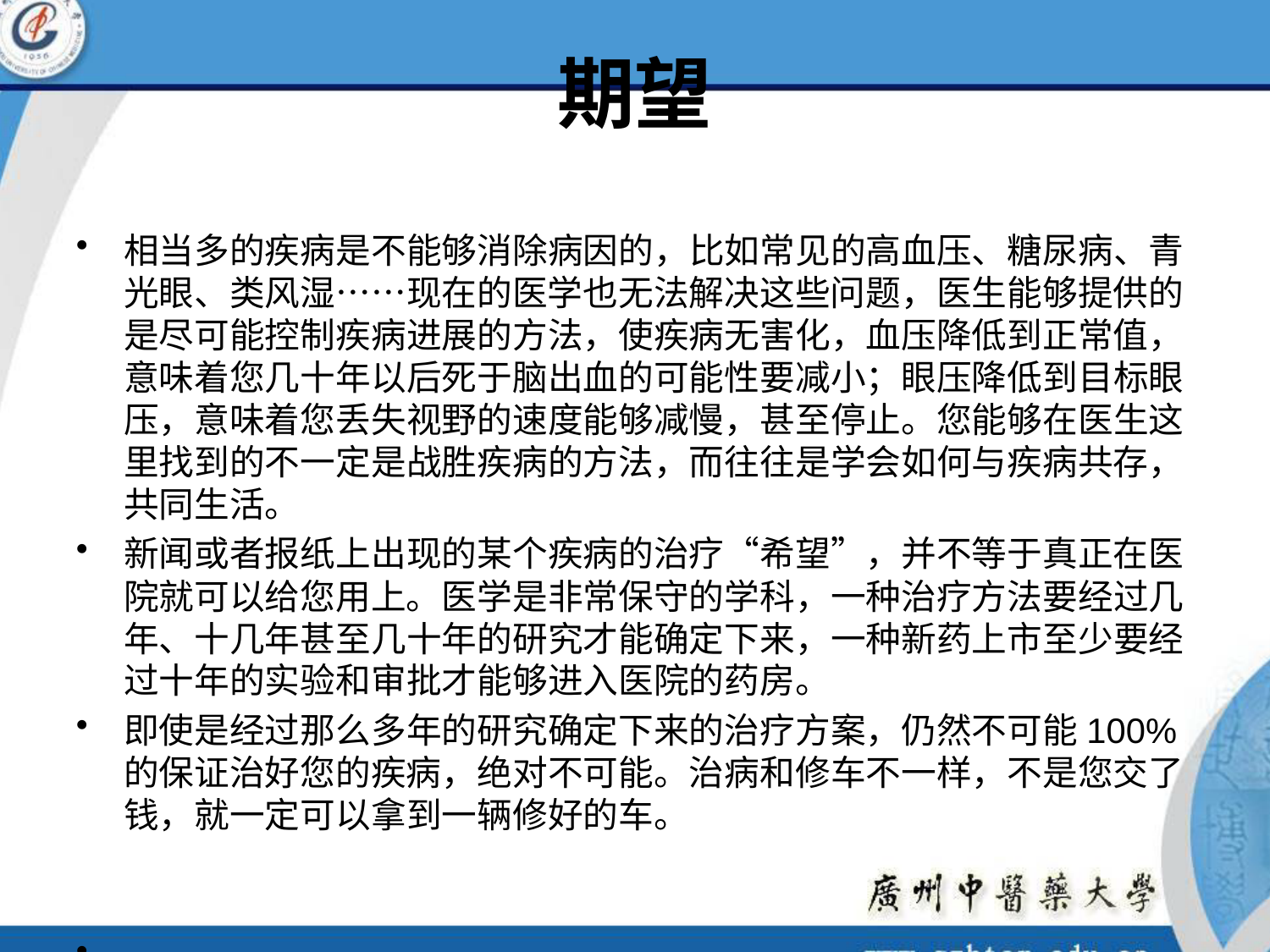

# 期望
相当多的疾病是不能够消除病因的，比如常见的高血压、糖尿病、青光眼、类风湿……现在的医学也无法解决这些问题，医生能够提供的是尽可能控制疾病进展的方法，使疾病无害化，血压降低到正常值，意味着您几十年以后死于脑出血的可能性要减小；眼压降低到目标眼压，意味着您丢失视野的速度能够减慢，甚至停止。您能够在医生这里找到的不一定是战胜疾病的方法，而往往是学会如何与疾病共存，共同生活。
新闻或者报纸上出现的某个疾病的治疗“希望”，并不等于真正在医院就可以给您用上。医学是非常保守的学科，一种治疗方法要经过几年、十几年甚至几十年的研究才能确定下来，一种新药上市至少要经过十年的实验和审批才能够进入医院的药房。
即使是经过那么多年的研究确定下来的治疗方案，仍然不可能100%的保证治好您的疾病，绝对不可能。治病和修车不一样，不是您交了钱，就一定可以拿到一辆修好的车。